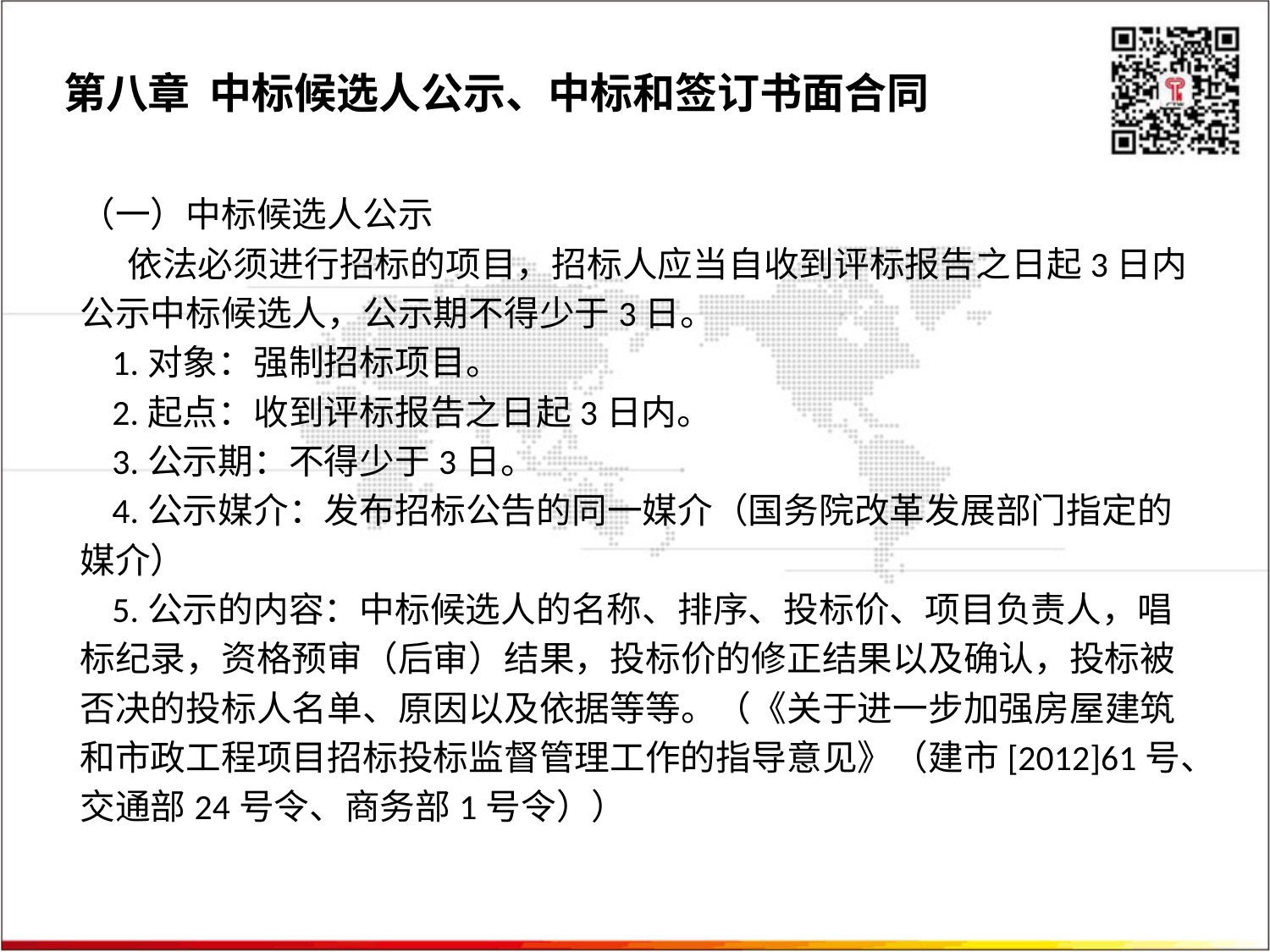

第八章  中标候选人公示、中标和签订书面合同
（一）中标候选人公示
     依法必须进行招标的项目，招标人应当自收到评标报告之日起3日内公示中标候选人，公示期不得少于3日。
    1.对象：强制招标项目。
    2.起点：收到评标报告之日起3日内。
    3.公示期：不得少于3日。
    4.公示媒介：发布招标公告的同一媒介（国务院改革发展部门指定的媒介）
    5.公示的内容：中标候选人的名称、排序、投标价、项目负责人，唱标纪录，资格预审（后审）结果，投标价的修正结果以及确认，投标被否决的投标人名单、原因以及依据等等。（《关于进一步加强房屋建筑和市政工程项目招标投标监督管理工作的指导意见》（建市[2012]61号、交通部24号令、商务部1号令））